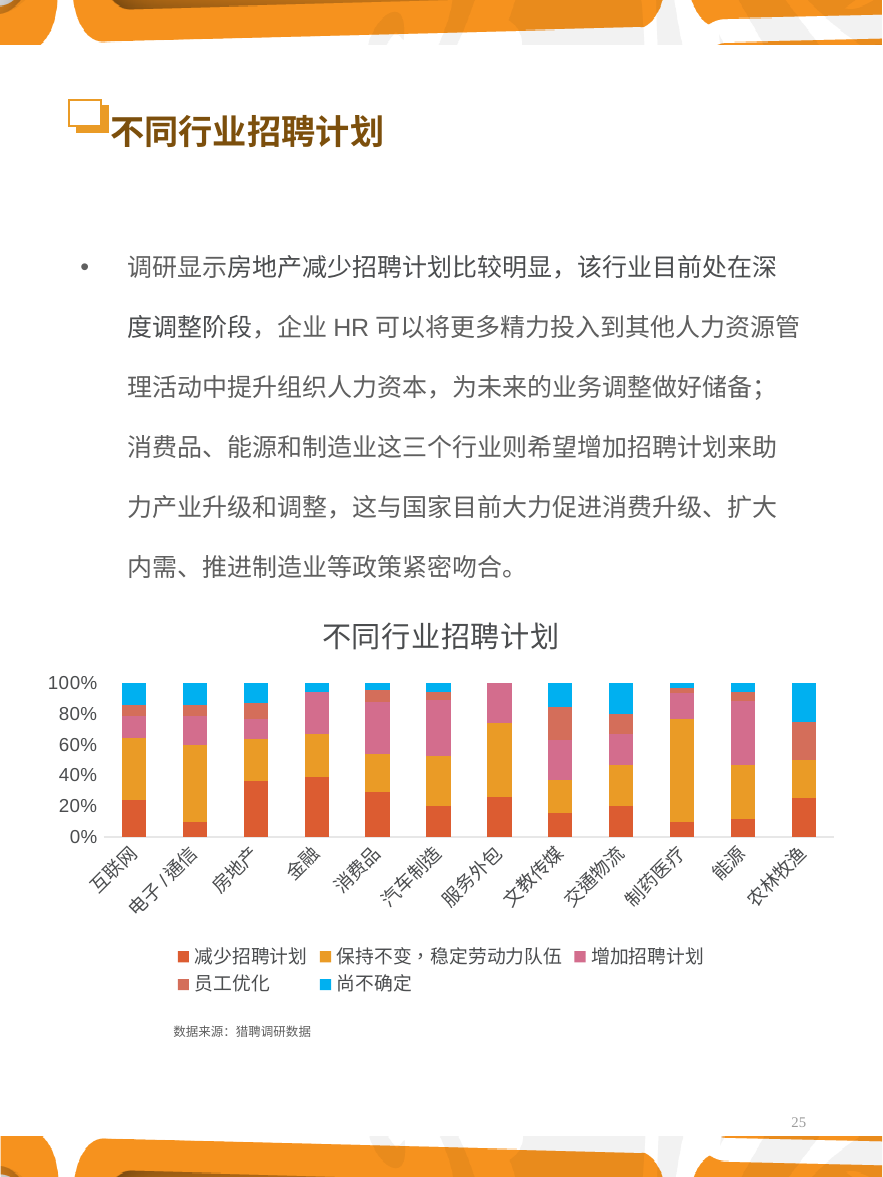

# 不同行业招聘计划

调研显示房地产减少招聘计划比较明显，该行业目前处在深度调整阶段，企业HR可以将更多精力投入到其他人力资源管理活动中提升组织人力资本，为未来的业务调整做好储备；消费品、能源和制造业这三个行业则希望增加招聘计划来助力产业升级和调整，这与国家目前大力促进消费升级、扩大内需、推进制造业等政策紧密吻合。

### Chart: 不同行业招聘计划

| Category | 减少招聘计划 | 保持不变，稳定劳动力队伍 | 增加招聘计划 | 员工优化 | 尚不确定 |
|---|---|---|---|---|---|
| 互联网 | 0.04846938775510204 | 0.08163265306122448 | 0.02806122448979592 | 0.015306122448979591 | 0.02806122448979592 |
| 电子/通信 | 0.01020408163265306 | 0.05357142857142857 | 0.02040816326530612 | 0.007653061224489796 | 0.015306122448979591 |
| 房地产 | 0.04336734693877551 | 0.03316326530612245 | 0.015306122448979591 | 0.012755102040816327 | 0.015306122448979591 |
| 金融 | 0.017857142857142856 | 0.012755102040816327 | 0.012755102040816327 | 0.0 | 0.002551020408163265 |
| 消费品 | 0.017857142857142856 | 0.015306122448979591 | 0.02040816326530612 | 0.00510204081632653 | 0.002551020408163265 |
| 汽车制造 | 0.02806122448979592 | 0.04591836734693878 | 0.05102040816326531 | 0.007653061224489796 | 0.007653061224489796 |
| 服务外包 | 0.015306122448979591 | 0.02806122448979592 | 0.015306122448979591 | 0.0 | 0.0 |
| 文教传媒 | 0.007653061224489796 | 0.01020408163265306 | 0.012755102040816327 | 0.01020408163265306 | 0.007653061224489796 |
| 交通物流 | 0.007653061224489796 | 0.01020408163265306 | 0.007653061224489796 | 0.00510204081632653 | 0.007653061224489796 |
| 制药医疗 | 0.007653061224489796 | 0.05102040816326531 | 0.012755102040816327 | 0.002551020408163265 | 0.002551020408163265 |
| 能源 | 0.00510204081632653 | 0.015306122448979591 | 0.017857142857142856 | 0.002551020408163265 | 0.002551020408163265 |
| 农林牧渔 | 0.002551020408163265 | 0.002551020408163265 | 0.0 | 0.002551020408163265 | 0.002551020408163265 |
数据来源：猎聘调研数据
25